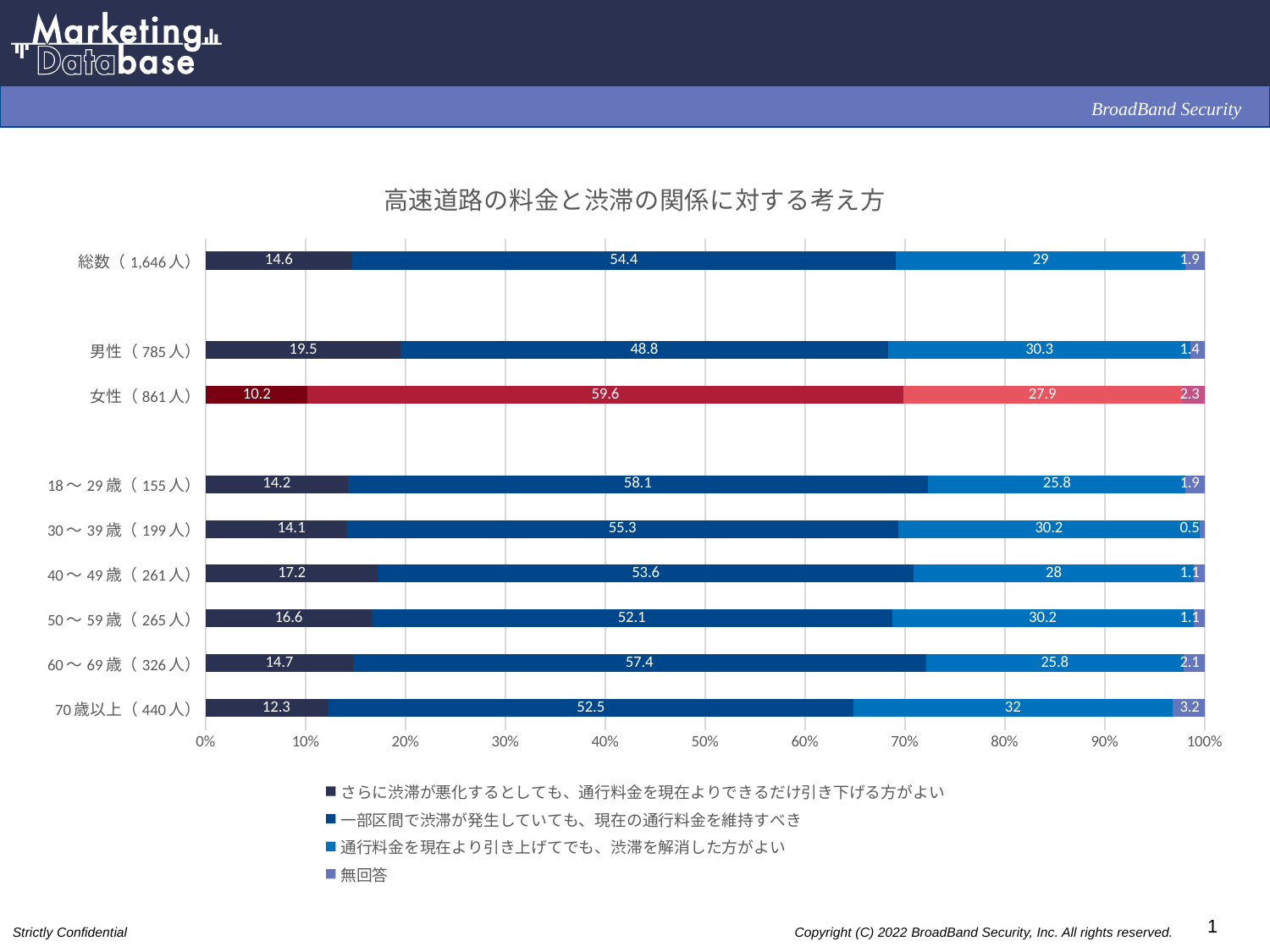

### Chart: 高速道路の料金と渋滞の関係に対する考え方

| Category | さらに渋滞が悪化するとしても、通行料金を現在よりできるだけ引き下げる方がよい | 一部区間で渋滞が発生していても、現在の通行料金を維持すべき | 通行料金を現在より引き上げてでも、渋滞を解消した方がよい | 無回答 |
|---|---|---|---|---|
| 総数（1,646人） | 14.6 | 54.4 | 29.0 | 1.9 |
|  | None | None | None | None |
| 男性（785人） | 19.5 | 48.8 | 30.3 | 1.4 |
| 女性（861人） | 10.2 | 59.6 | 27.9 | 2.3 |
|  | None | None | None | None |
| 18～29歳（155人） | 14.2 | 58.1 | 25.8 | 1.9 |
| 30～39歳（199人） | 14.1 | 55.3 | 30.2 | 0.5 |
| 40～49歳（261人） | 17.2 | 53.6 | 28.0 | 1.1 |
| 50～59歳（265人） | 16.6 | 52.1 | 30.2 | 1.1 |
| 60～69歳（326人） | 14.7 | 57.4 | 25.8 | 2.1 |
| 70歳以上（440人） | 12.3 | 52.5 | 32.0 | 3.2 |